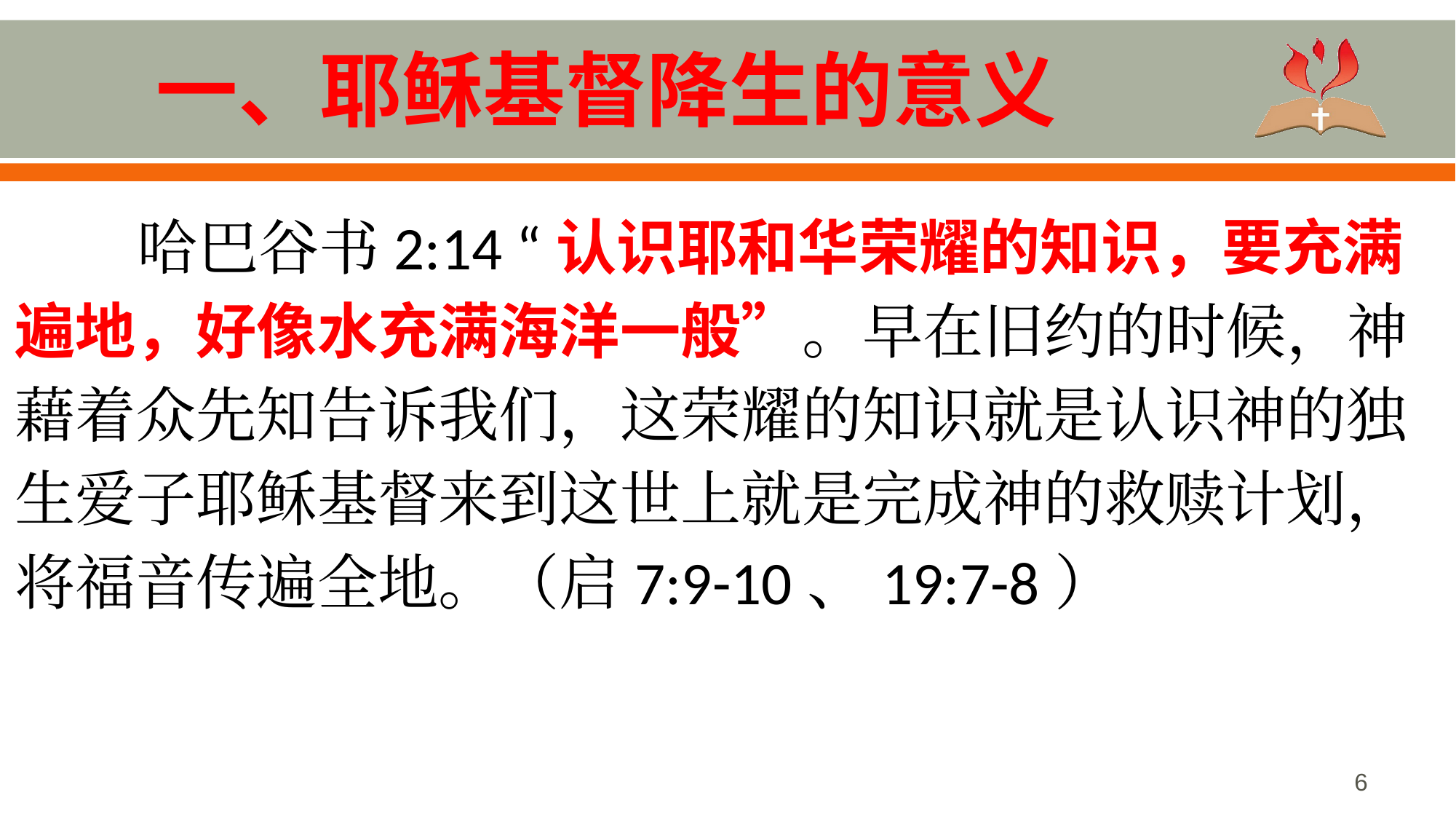

# 一、耶稣基督降生的意义
哈巴谷书2:14 “认识耶和华荣耀的知识，要充满遍地，好像水充满海洋一般”。早在旧约的时候，神藉着众先知告诉我们，这荣耀的知识就是认识神的独生爱子耶稣基督来到这世上就是完成神的救赎计划，将福音传遍全地。（启7:9-10、19:7-8）

6